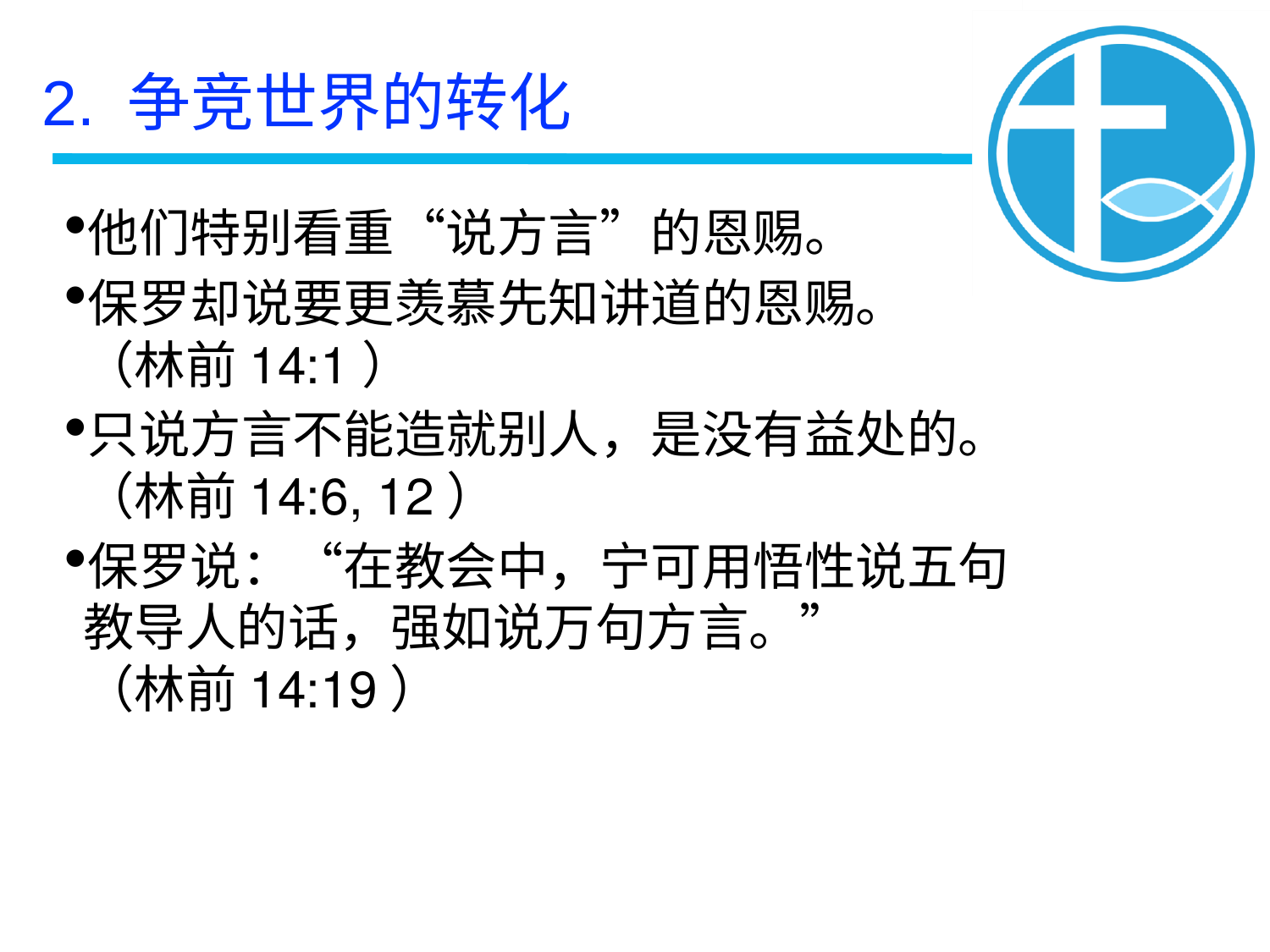

2. 争竞世界的转化
他们特别看重“说方言”的恩赐。
保罗却说要更羡慕先知讲道的恩赐。
（林前14:1）
只说方言不能造就别人，是没有益处的。
（林前14:6, 12）
保罗说：“在教会中，宁可用悟性说五句教导人的话，强如说万句方言。”
（林前14:19）